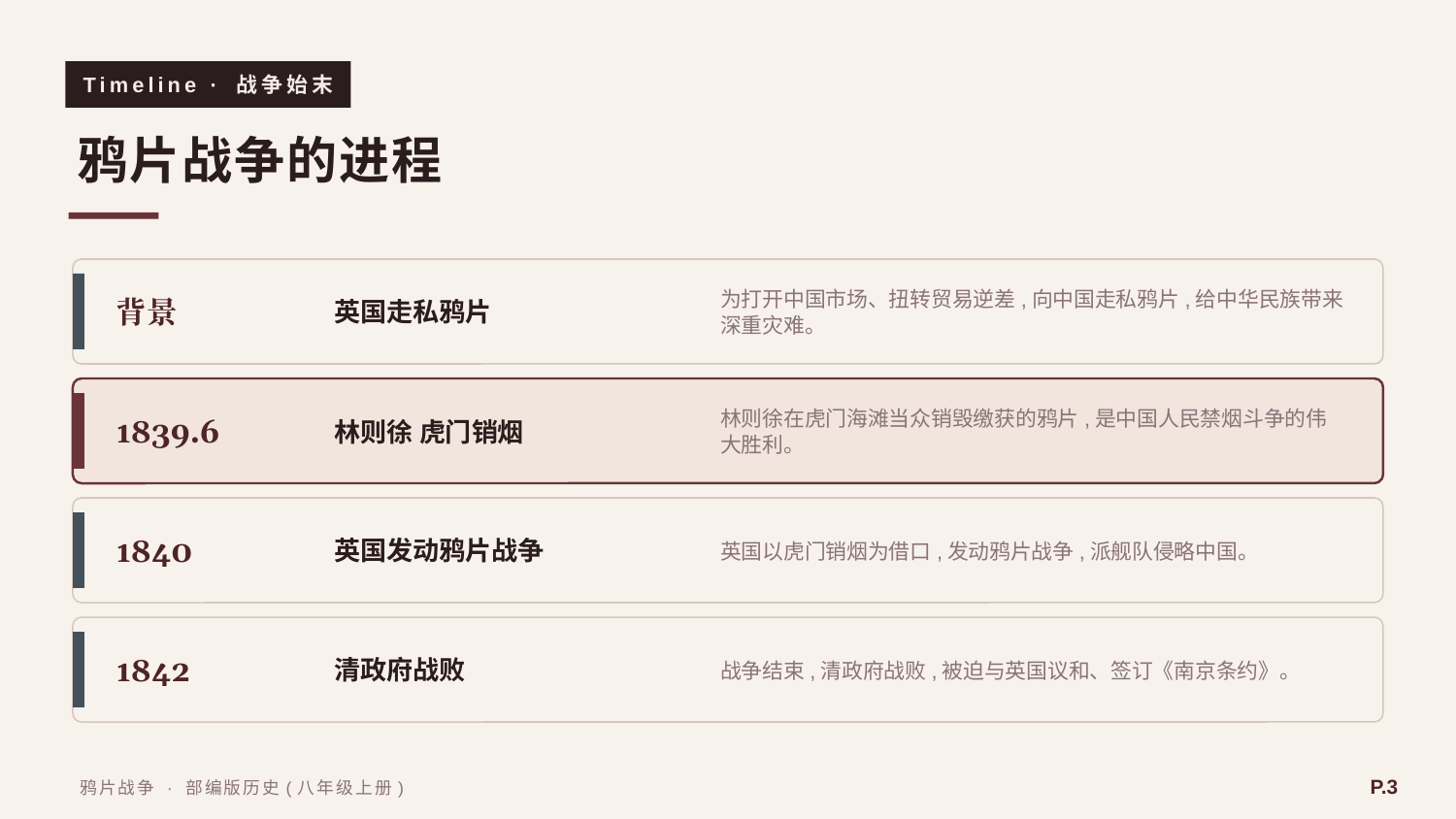

Timeline · 战争始末

鸦片战争的进程

背景
英国走私鸦片
为打开中国市场、扭转贸易逆差,向中国走私鸦片,给中华民族带来深重灾难。

1839.6
林则徐 虎门销烟
林则徐在虎门海滩当众销毁缴获的鸦片,是中国人民禁烟斗争的伟大胜利。

1840
英国发动鸦片战争
英国以虎门销烟为借口,发动鸦片战争,派舰队侵略中国。

1842
清政府战败
战争结束,清政府战败,被迫与英国议和、签订《南京条约》。

P.3
鸦片战争 · 部编版历史(八年级上册)